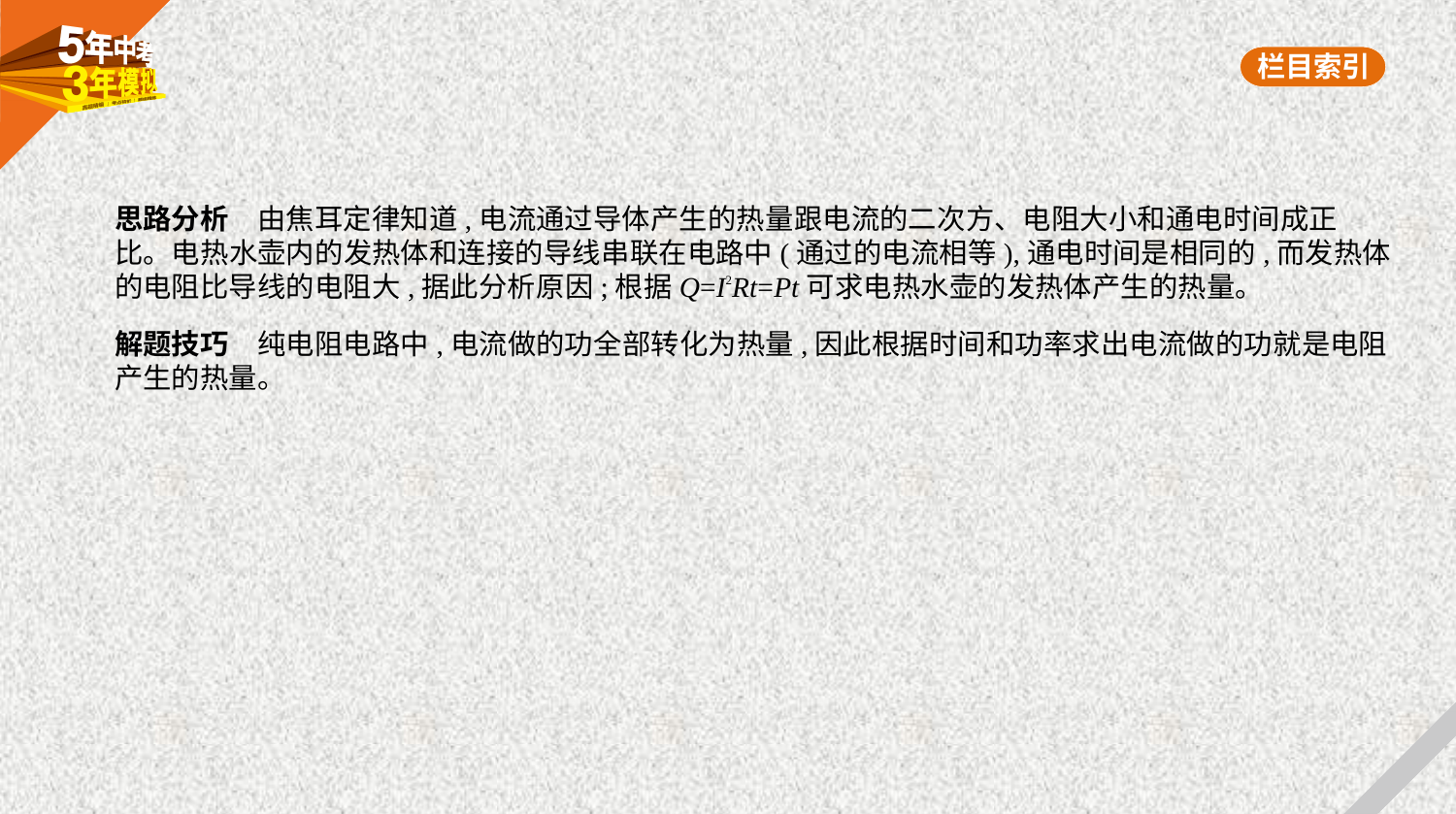

思路分析　由焦耳定律知道,电流通过导体产生的热量跟电流的二次方、电阻大小和通电时间成正
比。电热水壶内的发热体和连接的导线串联在电路中(通过的电流相等),通电时间是相同的,而发热体
的电阻比导线的电阻大,据此分析原因;根据Q=I2Rt=Pt可求电热水壶的发热体产生的热量。
解题技巧　纯电阻电路中,电流做的功全部转化为热量,因此根据时间和功率求出电流做的功就是电阻
产生的热量。